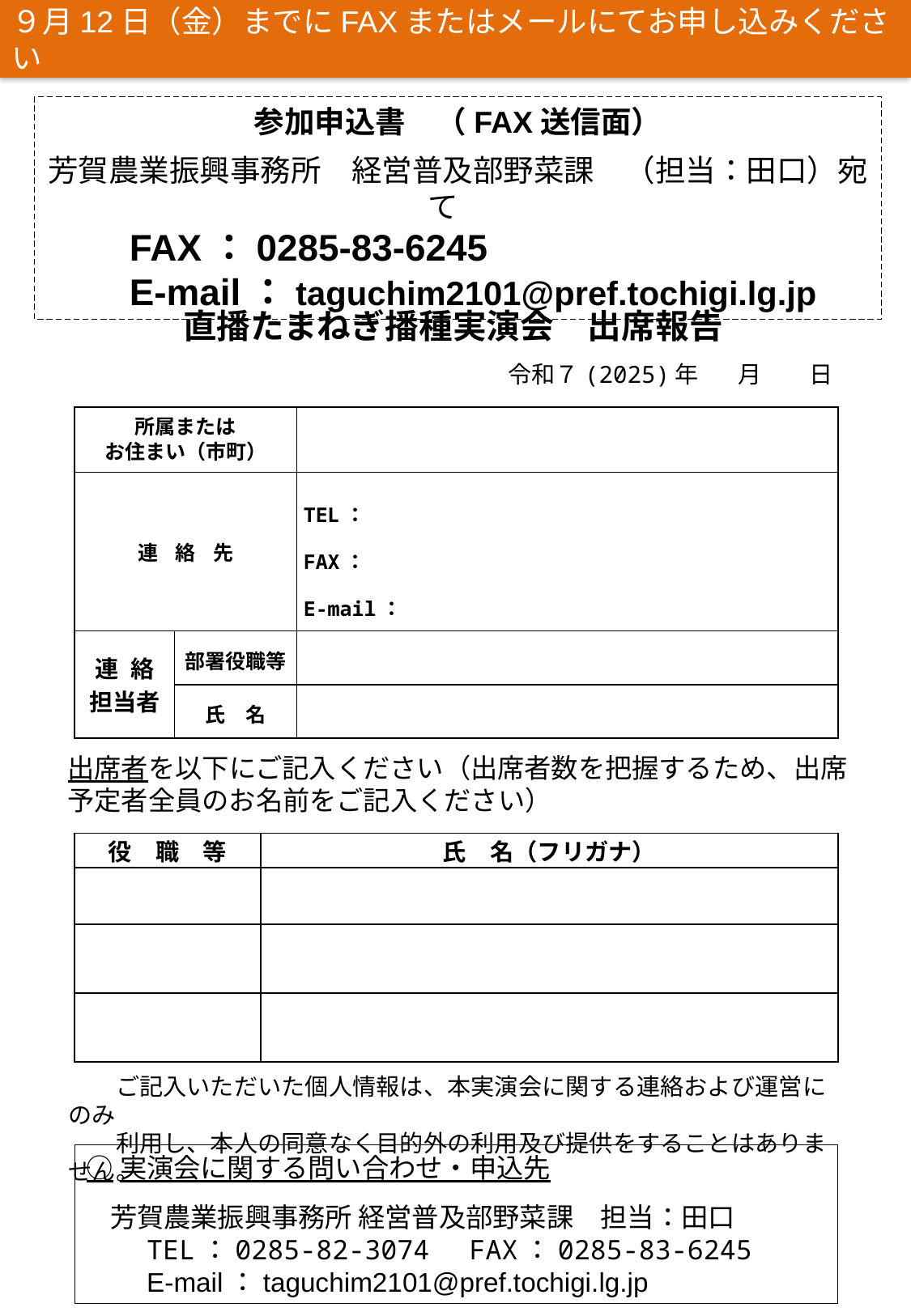

９月12日（金）までにFAXまたはメールにてお申し込みください
参加申込書　（FAX送信面）

芳賀農業振興事務所　経営普及部野菜課　（担当：田口）宛て
　　FAX：0285-83-6245
　　E-mail：taguchim2101@pref.tochigi.lg.jp
直播たまねぎ播種実演会　出席報告
令和７(2025)年　   月　　日
| 所属または お住まい（市町） |  |  |
| --- | --- | --- |
| 連絡先 |  | TEL： FAX： E-mail： |
| 連絡 担当者 | 部署役職等 |  |
|  | 氏名 |  |
出席者を以下にご記入ください（出席者数を把握するため、出席予定者全員のお名前をご記入ください）
| 役　職　等 | 氏　名（フリガナ） |
| --- | --- |
|  |  |
|  |  |
|  |  |
　　ご記入いただいた個人情報は、本実演会に関する連絡および運営にのみ
　　利用し、本人の同意なく目的外の利用及び提供をすることはありません。
○実演会に関する問い合わせ・申込先

　芳賀農業振興事務所 経営普及部野菜課　担当：田口
　　TEL：0285-82-3074　FAX：0285-83-6245
　　E-mail：taguchim2101@pref.tochigi.lg.jp